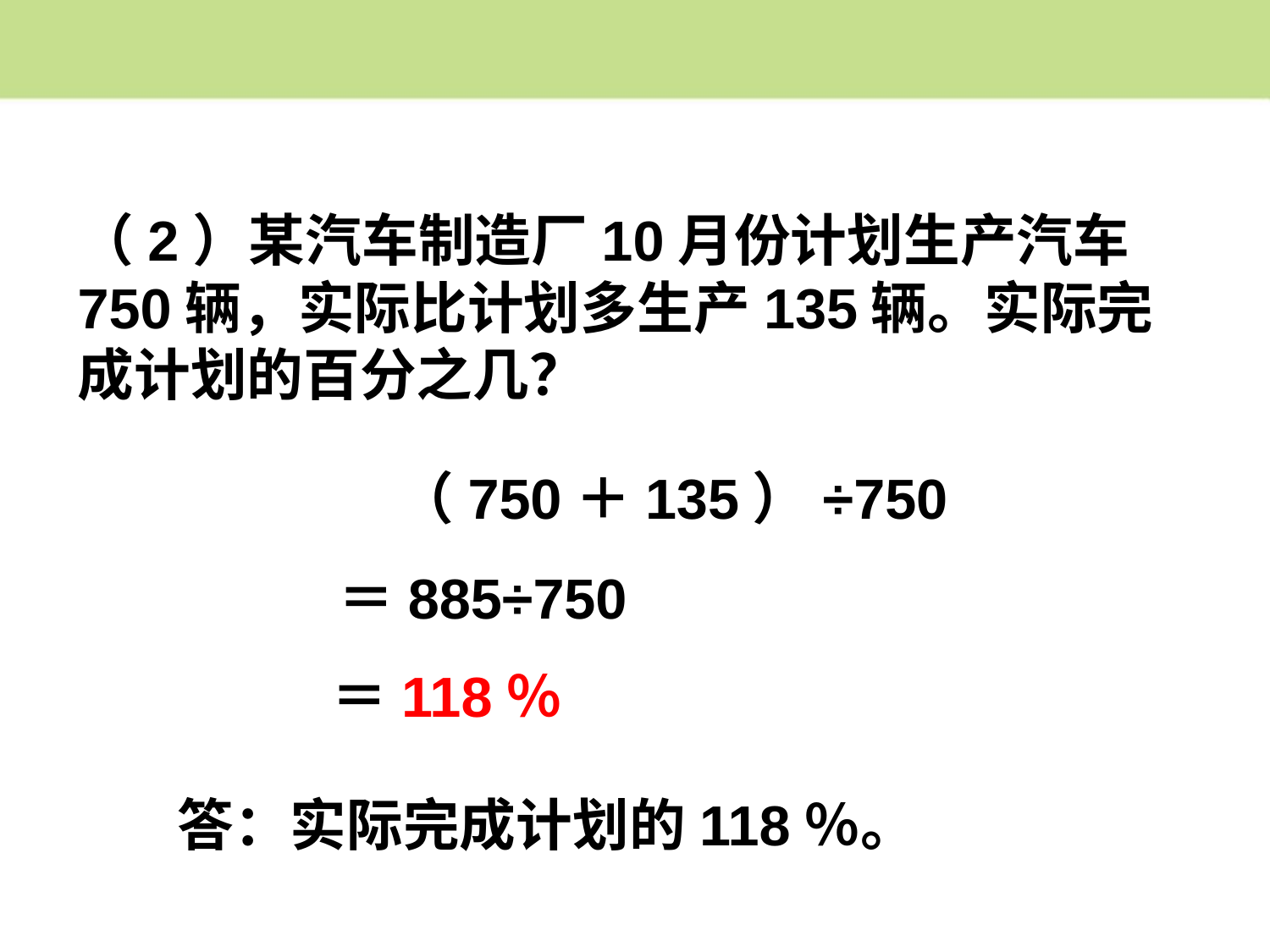

（2）某汽车制造厂10月份计划生产汽车750辆，实际比计划多生产135辆。实际完成计划的百分之几？
（750＋135）÷750
＝885÷750
＝118％
答：实际完成计划的118％。